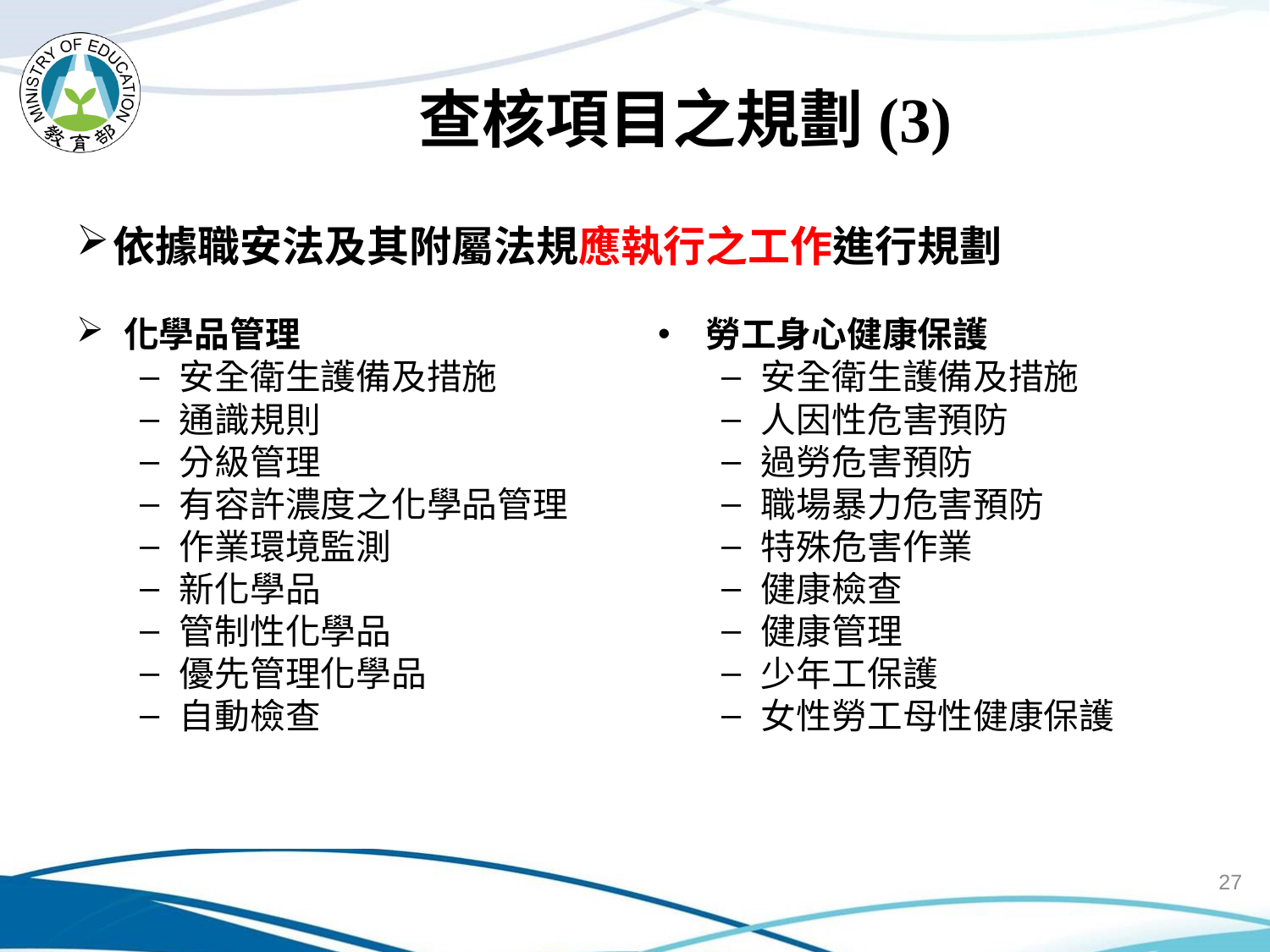

# 查核項目之規劃(3)
依據職安法及其附屬法規應執行之工作進行規劃
化學品管理
安全衛生護備及措施
通識規則
分級管理
有容許濃度之化學品管理
作業環境監測
新化學品
管制性化學品
優先管理化學品
自動檢查
勞工身心健康保護
安全衛生護備及措施
人因性危害預防
過勞危害預防
職場暴力危害預防
特殊危害作業
健康檢查
健康管理
少年工保護
女性勞工母性健康保護
27